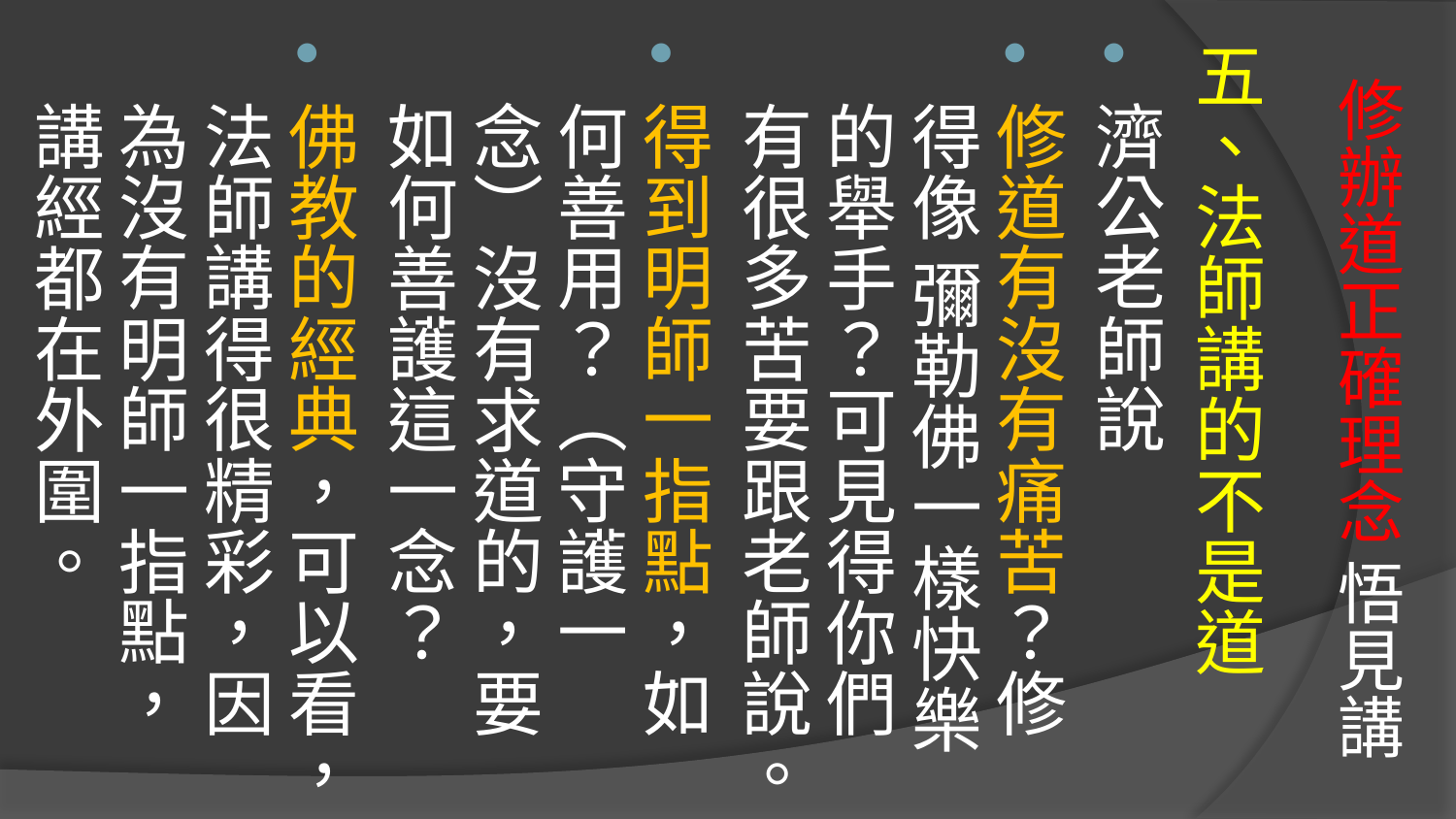

五、法師講的不是道
濟公老師說
修道有沒有痛苦？修得像 彌勒佛一樣快樂的舉手？可見得你們有很多苦要跟老師說。
得到明師一指點，如何善用？（守護一念）沒有求道的，要如何善護這一念？
佛教的經典，可以看，法師講得很精彩，因為沒有明師一指點，講經都在外圍。
# 修辦道正確理念 悟見講